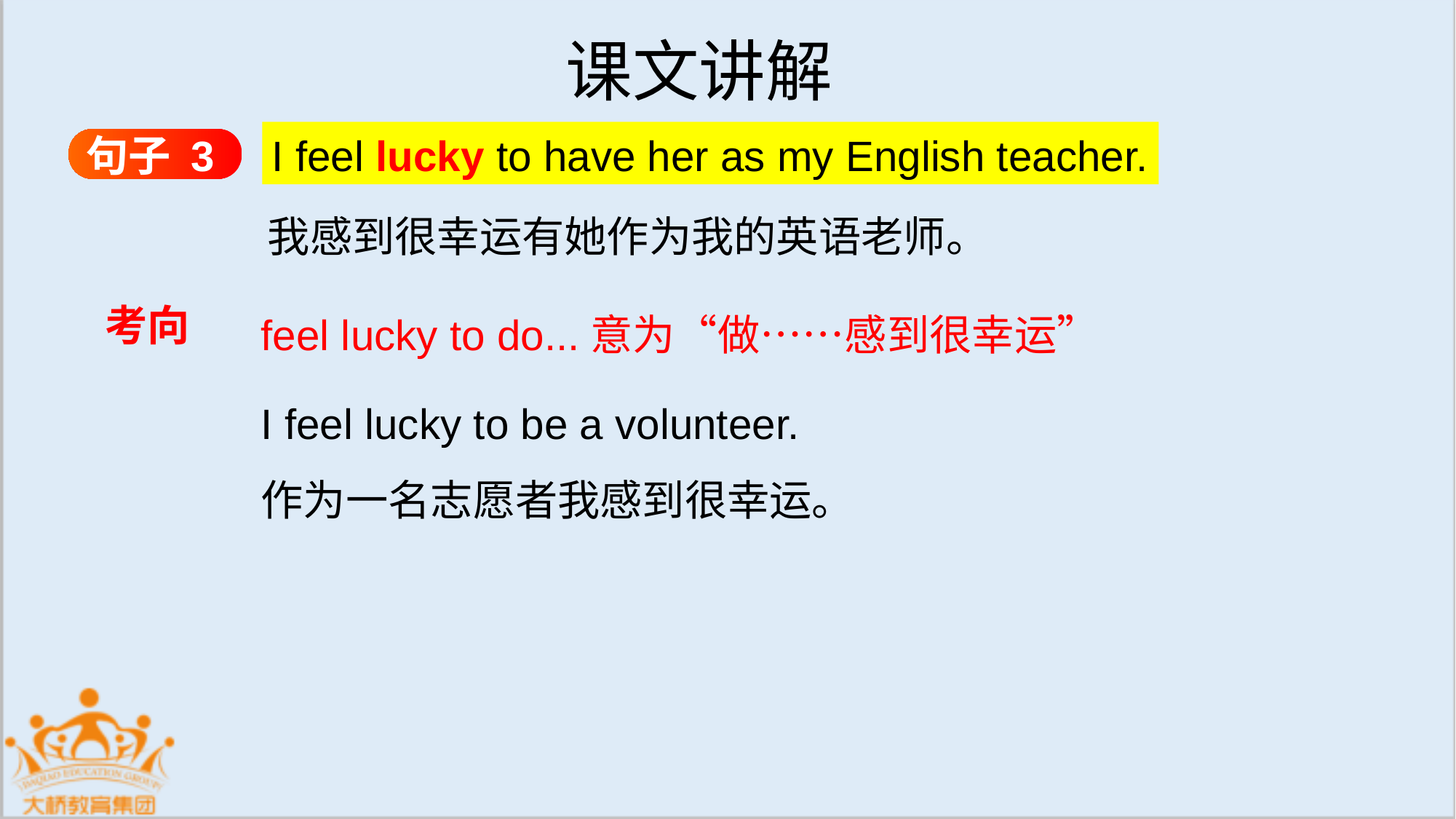

课文讲解

句子 3
I feel lucky to have her as my English teacher.

我感到很幸运有她作为我的英语老师。
feel lucky to do...意为“做……感到很幸运”
考向
I feel lucky to be a volunteer.
作为一名志愿者我感到很幸运。